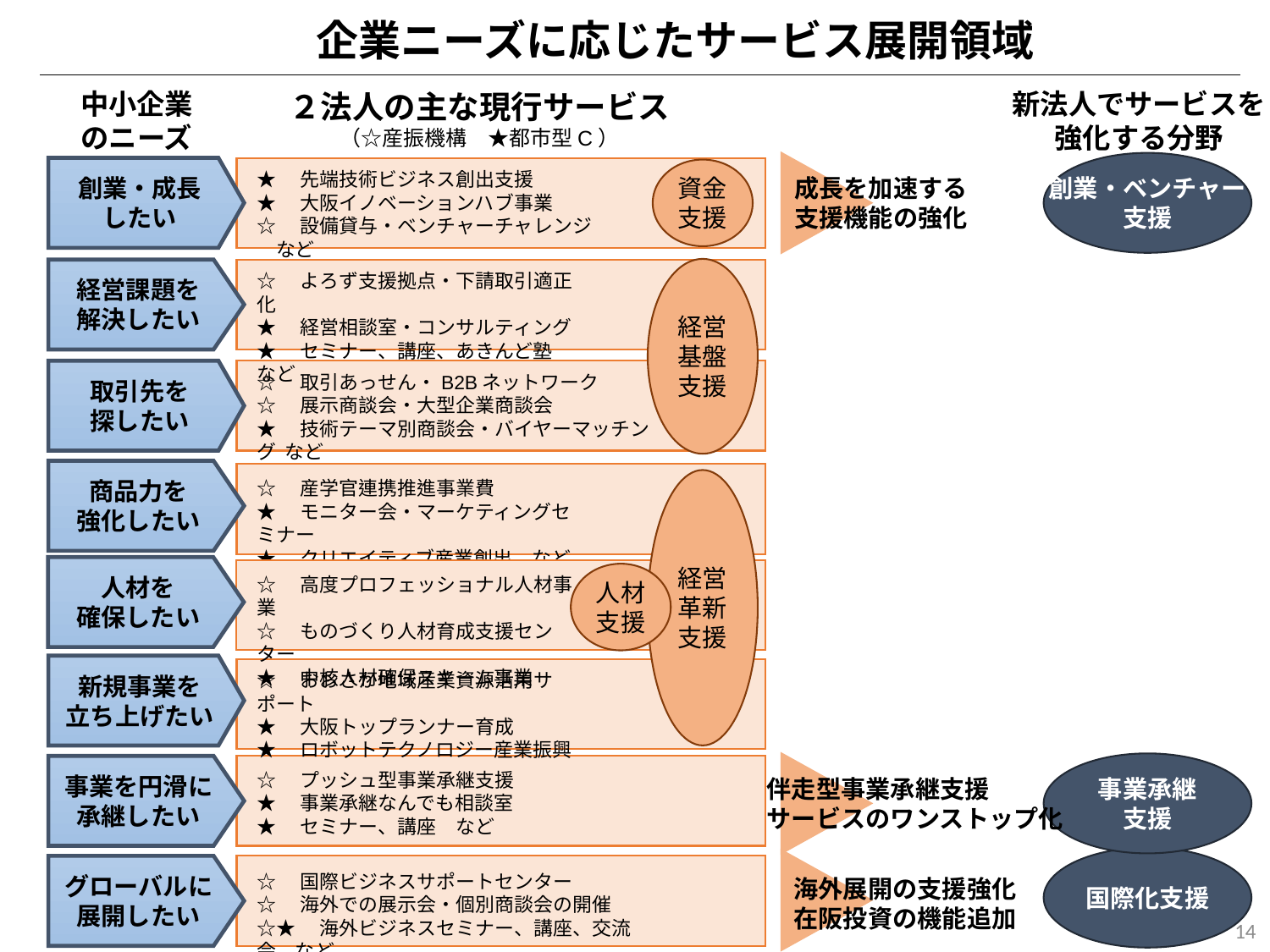

企業ニーズに応じたサービス展開領域
中小企業
のニーズ
２法人の主な現行サービス
（☆産振機構　★都市型C）
新法人でサービスを
強化する分野
創業・ベンチャー
支援
創業・成長
したい

資金
支援
★　先端技術ビジネス創出支援
★　大阪イノベーションハブ事業
☆　設備貸与・ベンチャーチャレンジ　　など
成長を加速する
支援機能の強化
経営基盤支援
経営課題を
解決したい

☆　よろず支援拠点・下請取引適正化
★　経営相談室・コンサルティング
★　セミナー、講座、あきんど塾　など
取引先を
探したい

☆　取引あっせん・B2Bネットワーク
☆　展示商談会・大型企業商談会
★　技術テーマ別商談会・バイヤーマッチング  など
商品力を
強化したい

☆　産学官連携推進事業費
★　モニター会・マーケティングセミナー
★　クリエイティブ産業創出　など
経営革新支援
人材を
確保したい

人材
支援
☆　高度プロフェッショナル人材事業
☆　ものづくり人材育成支援センター
★　中核人材確保スキーム事業
新規事業を
立ち上げたい

☆　おおさか地域産業資源活用サポート
★　大阪トップランナー育成
★　ロボットテクノロジー産業振興
事業承継
支援
事業を円滑に
承継したい

☆　プッシュ型事業承継支援
★　事業承継なんでも相談室
★　セミナー、講座　など
伴走型事業承継支援
サービスのワンストップ化
国際化支援

グローバルに
展開したい

☆　国際ビジネスサポートセンター
☆　海外での展示会・個別商談会の開催
☆★　海外ビジネスセミナー、講座、交流会　など
海外展開の支援強化
在阪投資の機能追加
14